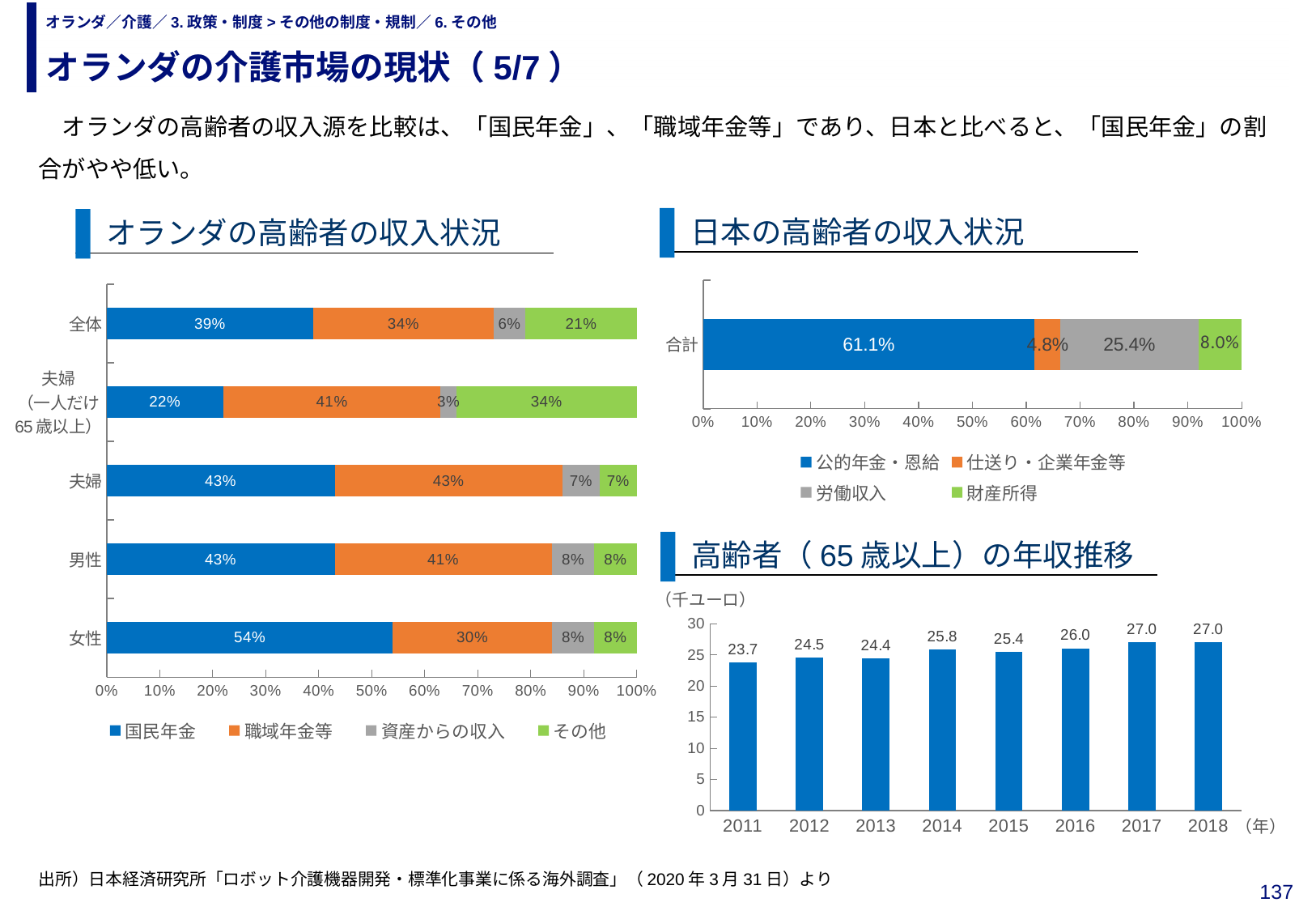

オランダの介護市場の現状（5/7）
# オランダ／介護／3.政策・制度>その他の制度・規制／6.その他
　オランダの高齢者の収入源を比較は、「国民年金」、「職域年金等」であり、日本と比べると、「国民年金」の割合がやや低い。
日本の高齢者の収入状況

オランダの高齢者の収入状況

### Chart

| Category | 国民年金 | 職域年金等 | 資産からの収入 | その他 |
|---|---|---|---|---|
| 女性 | 0.54 | 0.3 | 0.08 | 0.08 |
| 男性 | 0.43 | 0.41 | 0.08 | 0.08 |
| 夫婦 | 0.43 | 0.43 | 0.07 | 0.07 |
| 夫婦
（一人だけ
65歳以上） | 0.22 | 0.41 | 0.03 | 0.34 |
| 全体 | 0.39 | 0.34 | 0.06 | 0.21 |

### Chart

| Category | 公的年金・恩給 | 仕送り・企業年金等 | 労働収入 | 財産所得 |
|---|---|---|---|---|
| 合計 | 0.611 | 0.048 | 0.254 | 0.08 |
高齢者（65歳以上）の年収推移

（千ユーロ）

### Chart

| Category | 1,000 € |
|---|---|
| 2011 | 23.7 |
| 2012 | 24.5 |
| 2013 | 24.4 |
| 2014 | 25.8 |
| 2015 | 25.4 |
| 2016 | 26.0 |
| 2017 | 27.0 |
| 2018 | 27.0 |
（年）
出所）日本経済研究所「ロボット介護機器開発・標準化事業に係る海外調査」（2020年3月31日）より